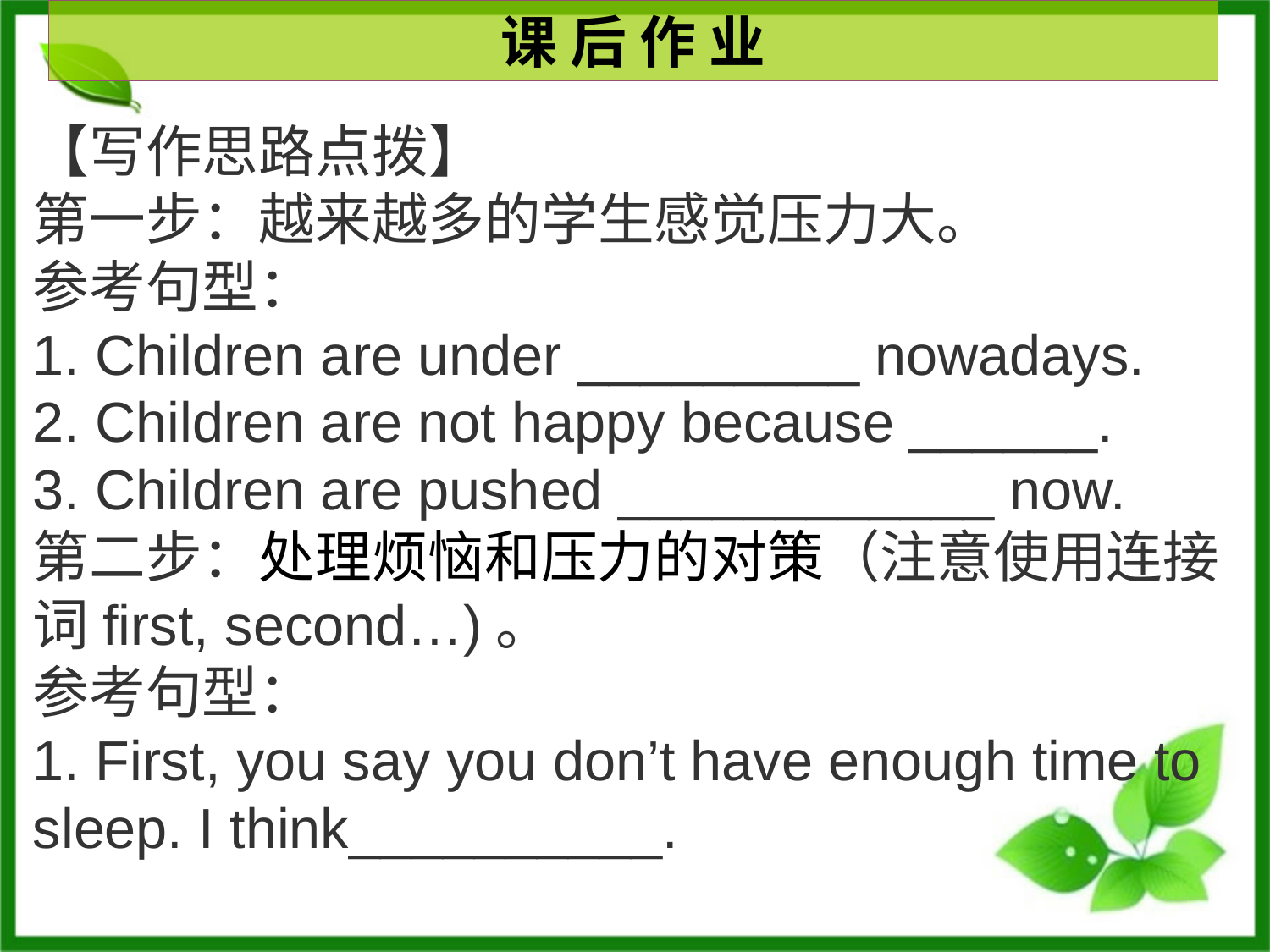

课 后 作 业
【写作思路点拨】
第一步：越来越多的学生感觉压力大。
参考句型：
1. Children are under _________ nowadays.
2. Children are not happy because ______.
3. Children are pushed ____________ now.
第二步：处理烦恼和压力的对策（注意使用连接词first, second…)。
参考句型：
1. First, you say you don’t have enough time to sleep. I think__________.